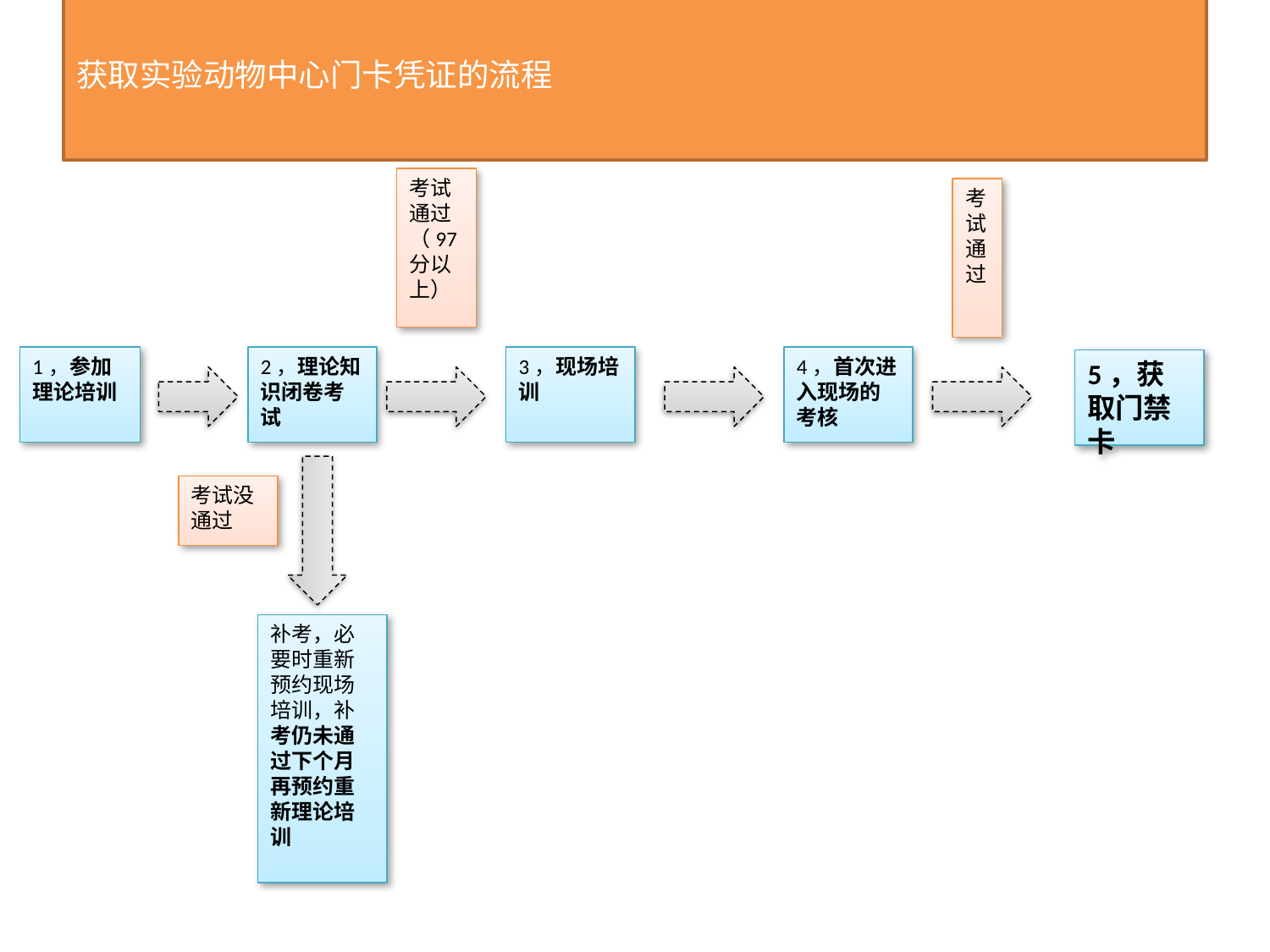

# 获取实验动物中心门卡凭证的流程
考试通过（97分以上）
考试通过
1，参加理论培训
2，理论知识闭卷考试
3，现场培训
4，首次进入现场的考核
5，获取门禁卡

考试没通过

补考，必要时重新预约现场培训，补考仍未通过下个月再预约重新理论培训